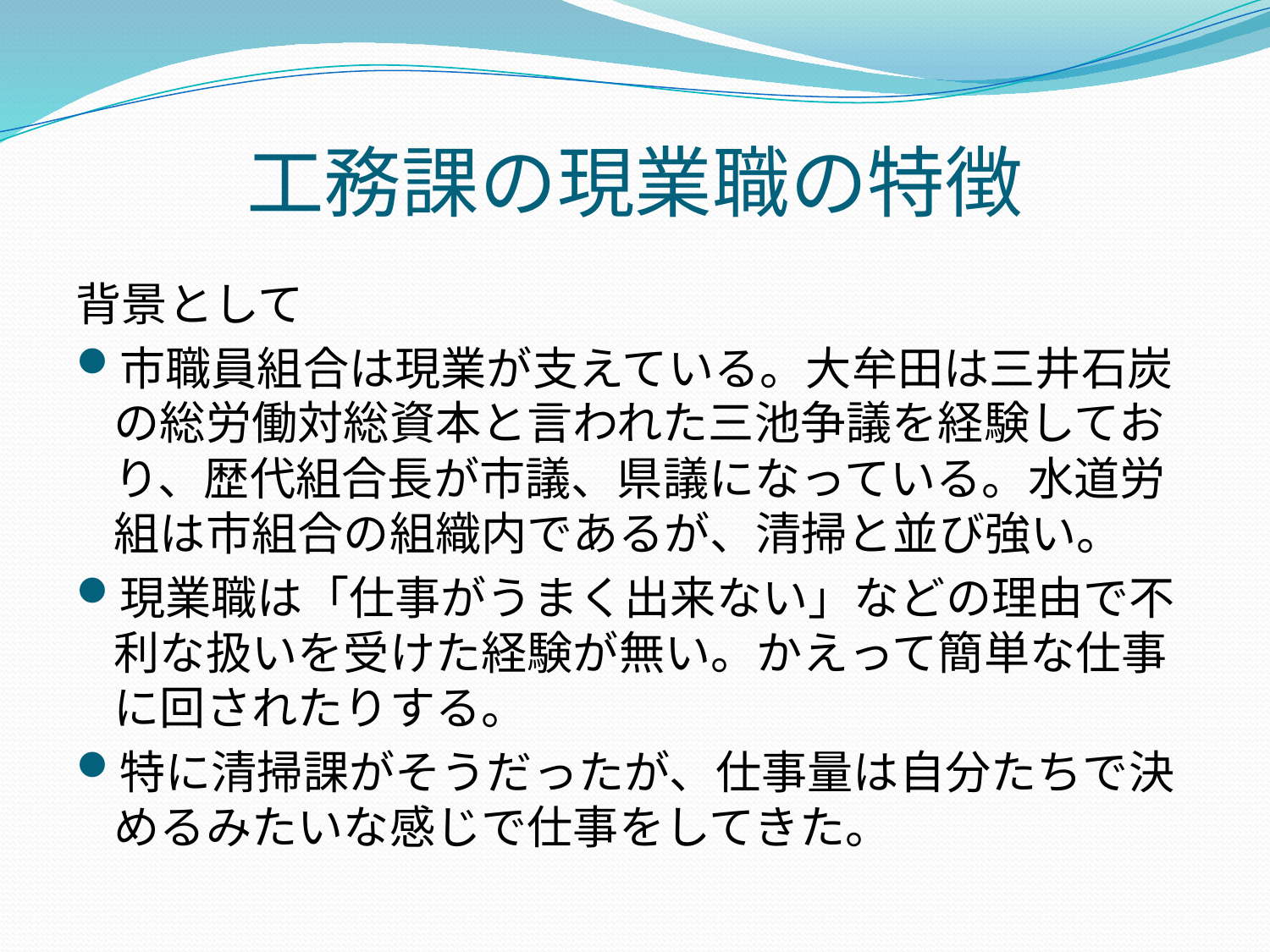

# 工務課の現業職の特徴
背景として
市職員組合は現業が支えている。大牟田は三井石炭の総労働対総資本と言われた三池争議を経験しており、歴代組合長が市議、県議になっている。水道労組は市組合の組織内であるが、清掃と並び強い。
現業職は「仕事がうまく出来ない」などの理由で不利な扱いを受けた経験が無い。かえって簡単な仕事に回されたりする。
特に清掃課がそうだったが、仕事量は自分たちで決めるみたいな感じで仕事をしてきた。